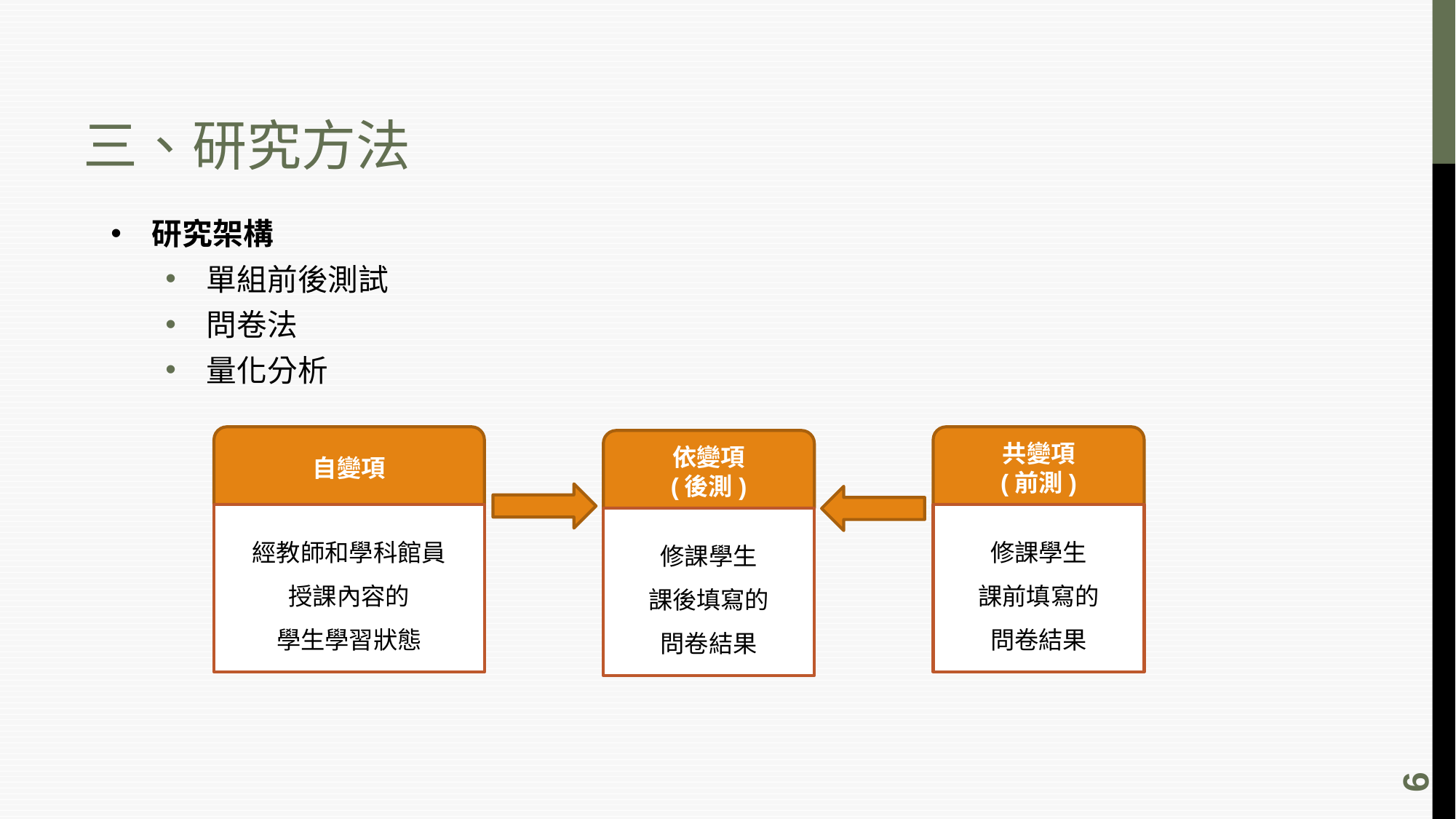

# 三、研究方法
研究架構
單組前後測試
問卷法
量化分析
自變項
經教師和學科館員
授課內容的
學生學習狀態
共變項
(前測)
修課學生
課前填寫的
問卷結果
依變項
(後測)
修課學生
課後填寫的
問卷結果

6